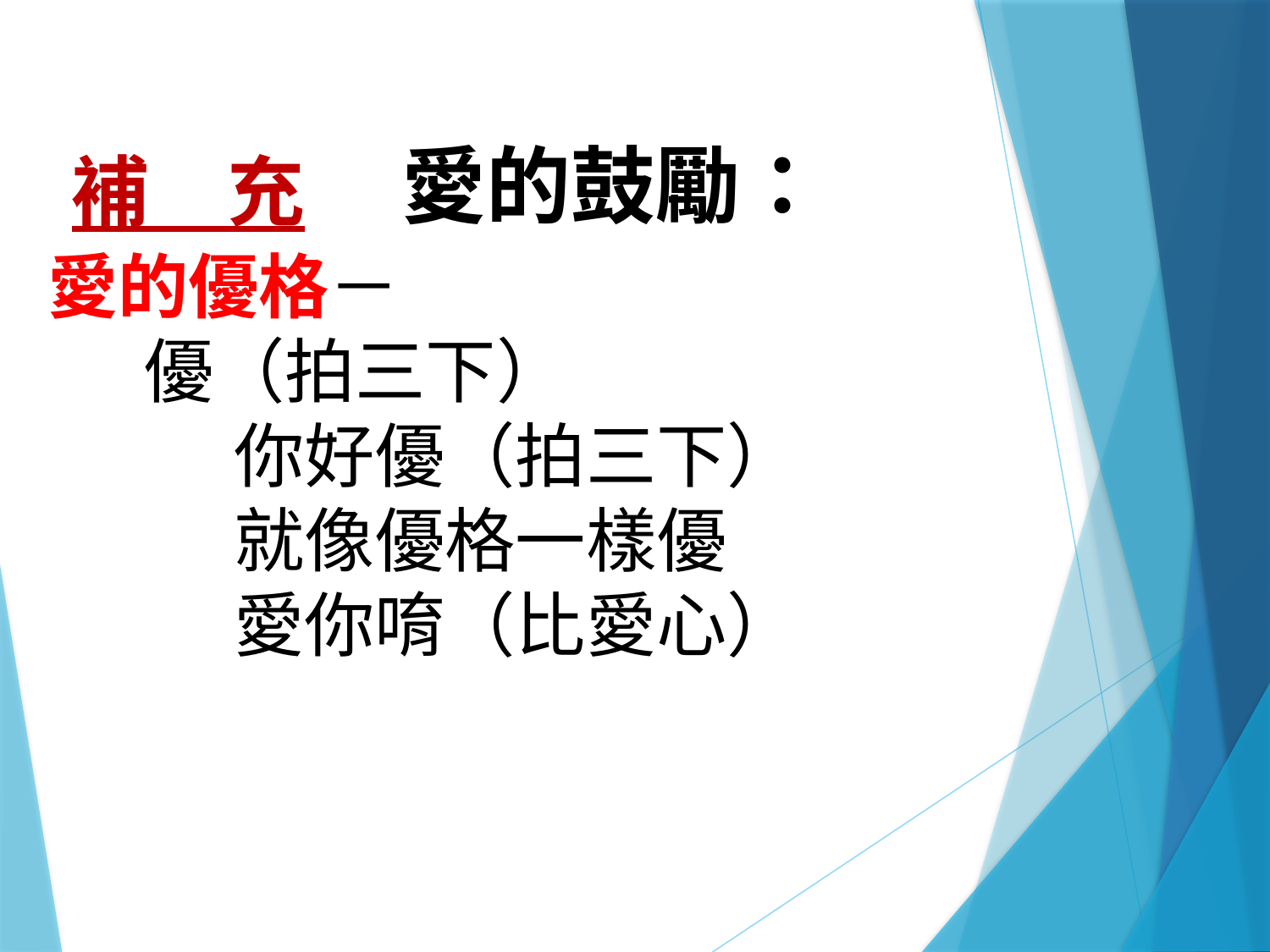

愛的鼓勵：
補　充
愛的優格－
     優（拍三下）
你好優（拍三下）
就像優格一樣優
愛你唷（比愛心）